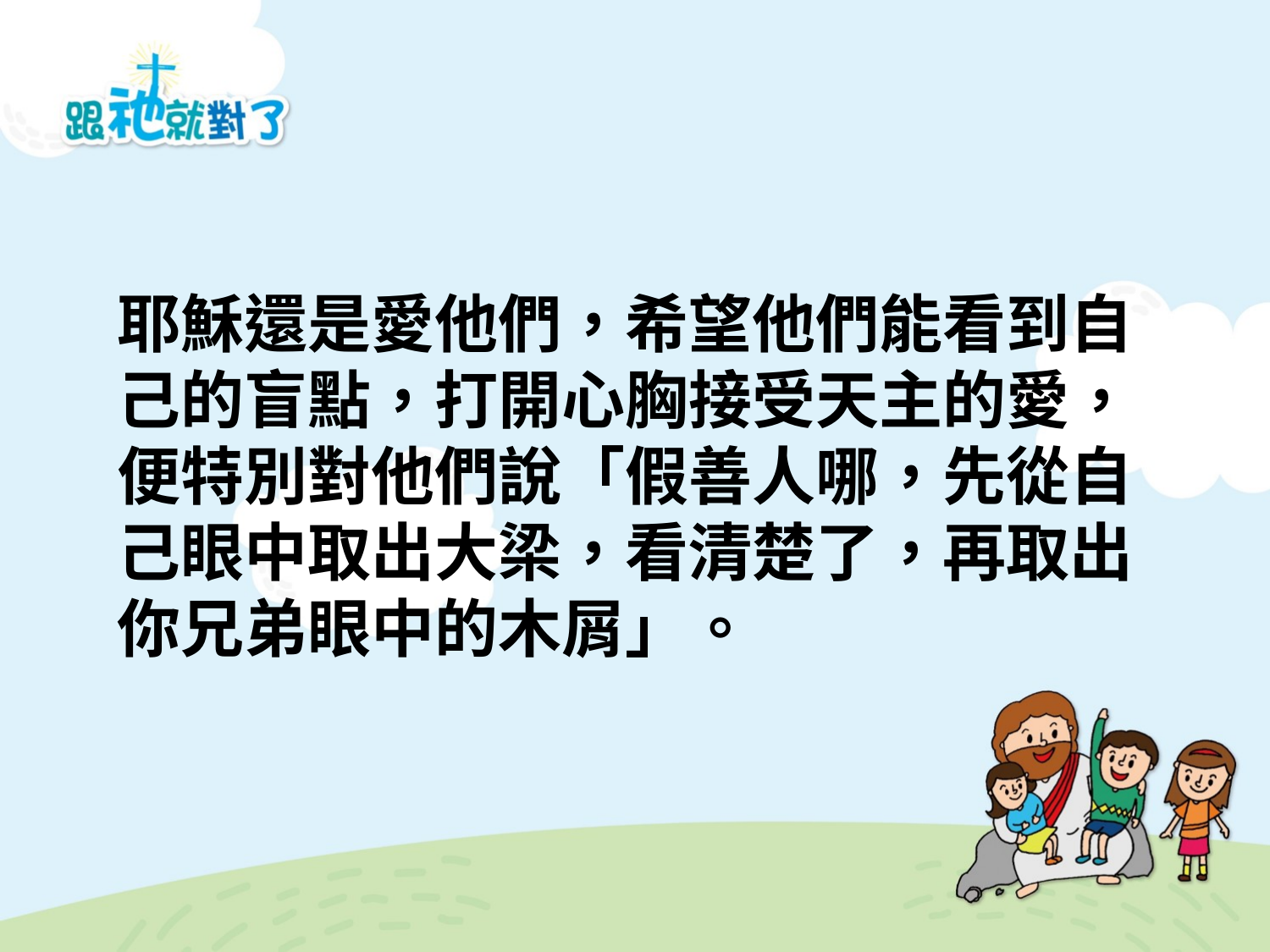

耶穌還是愛他們，希望他們能看到自己的盲點，打開心胸接受天主的愛，便特別對他們說「假善人哪，先從自己眼中取出大梁，看清楚了，再取出你兄弟眼中的木屑」。